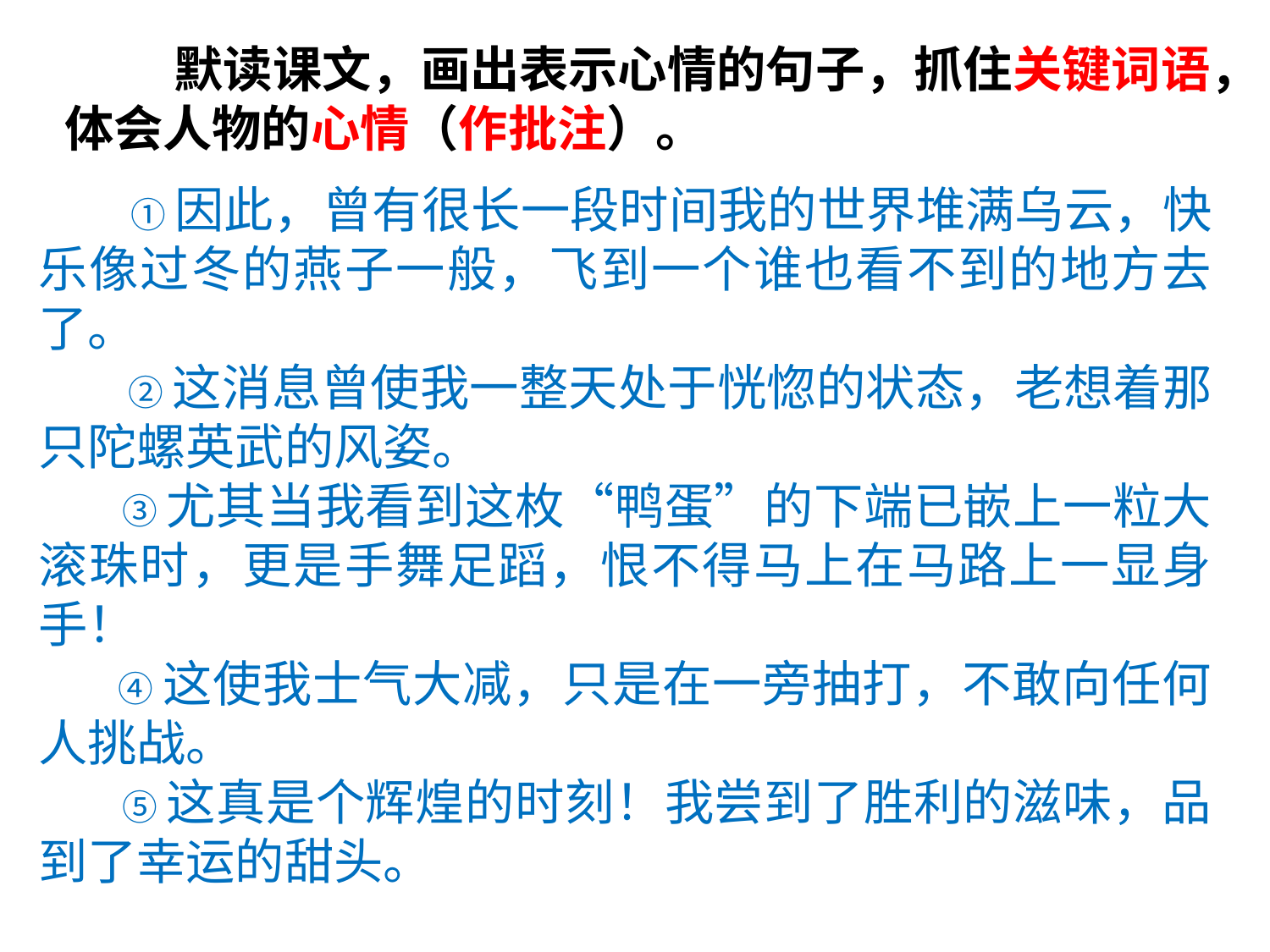

默读课文，画出表示心情的句子，抓住关键词语，体会人物的心情（作批注）。
       ①因此，曾有很长一段时间我的世界堆满乌云，快乐像过冬的燕子一般，飞到一个谁也看不到的地方去了。
     ②这消息曾使我一整天处于恍惚的状态，老想着那只陀螺英武的风姿。
    ③尤其当我看到这枚“鸭蛋”的下端已嵌上一粒大滚珠时，更是手舞足蹈，恨不得马上在马路上一显身手！
     ④这使我士气大减，只是在一旁抽打，不敢向任何人挑战。
    ⑤这真是个辉煌的时刻！我尝到了胜利的滋味，品到了幸运的甜头。